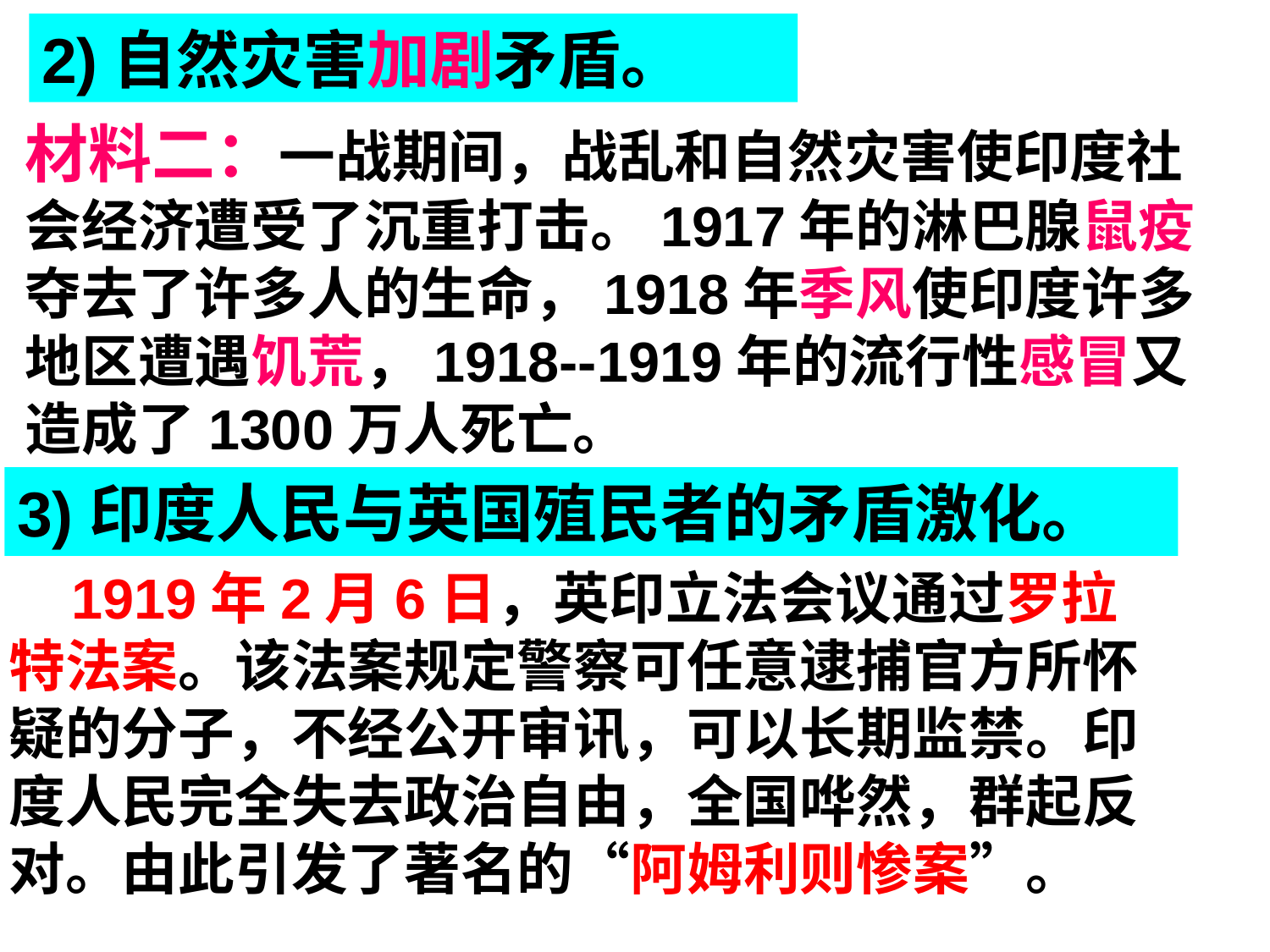

2)自然灾害加剧矛盾。
材料二：一战期间，战乱和自然灾害使印度社会经济遭受了沉重打击。1917年的淋巴腺鼠疫夺去了许多人的生命，1918年季风使印度许多地区遭遇饥荒，1918--1919年的流行性感冒又造成了1300万人死亡。
3)印度人民与英国殖民者的矛盾激化。
    1919年2月6日，英印立法会议通过罗拉特法案。该法案规定警察可任意逮捕官方所怀疑的分子，不经公开审讯，可以长期监禁。印度人民完全失去政治自由，全国哗然，群起反对。由此引发了著名的“阿姆利则惨案”。